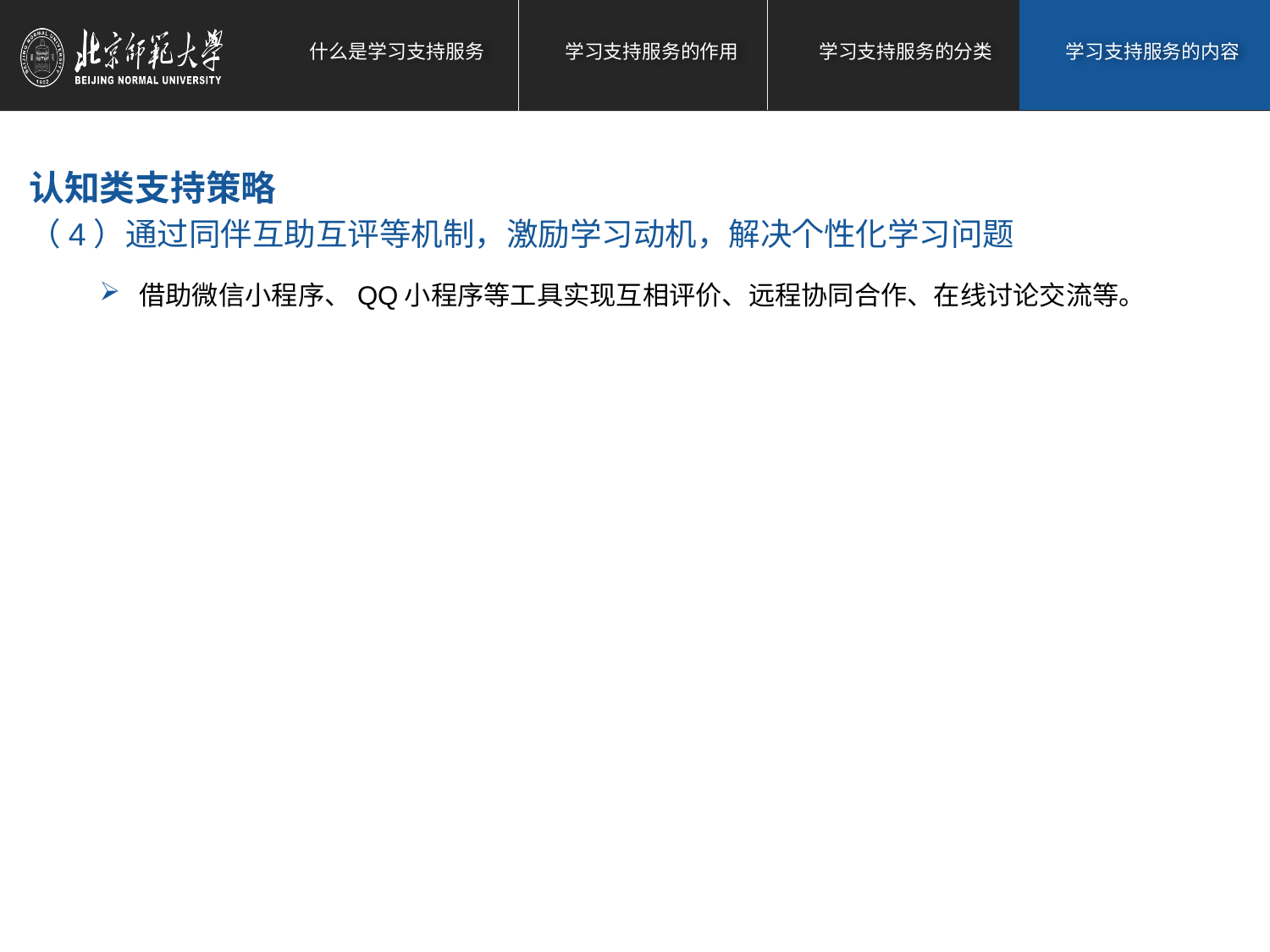

认知类支持策略
（4）通过同伴互助互评等机制，激励学习动机，解决个性化学习问题
借助微信小程序、QQ小程序等工具实现互相评价、远程协同合作、在线讨论交流等。